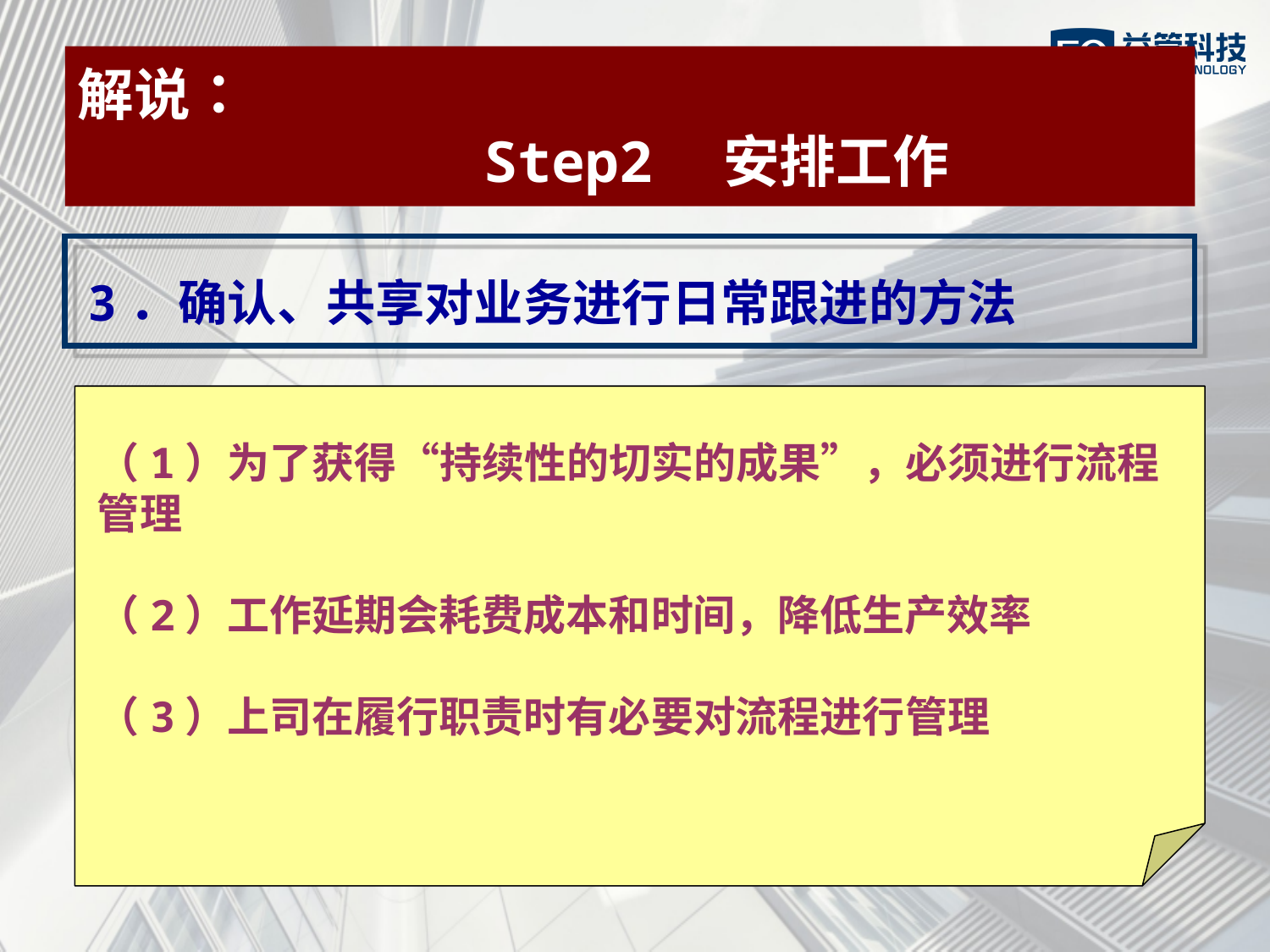

解说：
            Step2　安排工作

3．确认、共享对业务进行日常跟进的方法

（1）为了获得“持续性的切实的成果”，必须进行流程管理
（2）工作延期会耗费成本和时间，降低生产效率
（3）上司在履行职责时有必要对流程进行管理